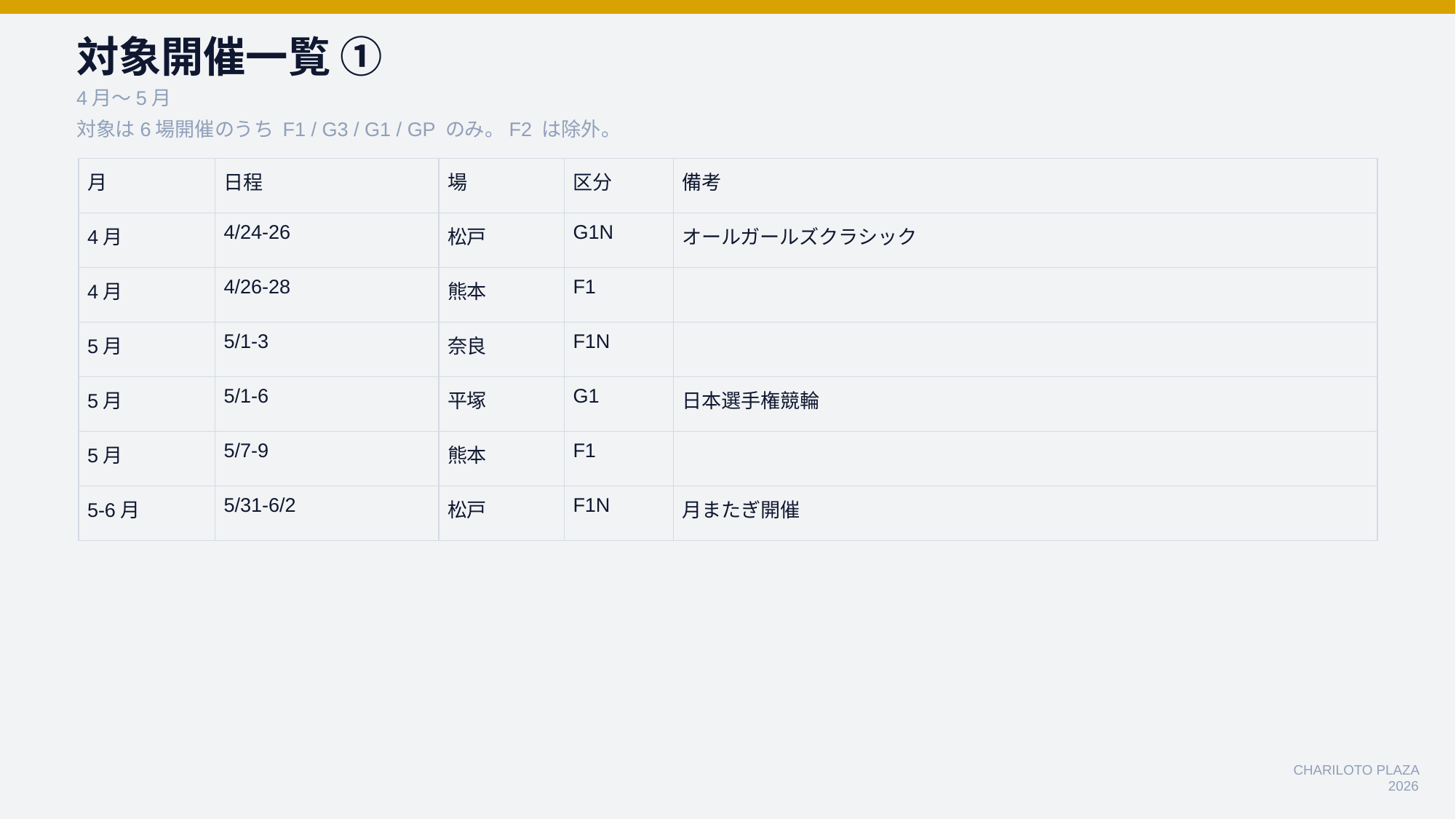

対象開催一覧 ①
4月〜5月
対象は6場開催のうち F1 / G3 / G1 / GP のみ。F2 は除外。
| 月 | 日程 | 場 | 区分 | 備考 |
| --- | --- | --- | --- | --- |
| 4月 | 4/24-26 | 松戸 | G1N | オールガールズクラシック |
| 4月 | 4/26-28 | 熊本 | F1 |  |
| 5月 | 5/1-3 | 奈良 | F1N |  |
| 5月 | 5/1-6 | 平塚 | G1 | 日本選手権競輪 |
| 5月 | 5/7-9 | 熊本 | F1 |  |
| 5-6月 | 5/31-6/2 | 松戸 | F1N | 月またぎ開催 |
CHARILOTO PLAZA 2026